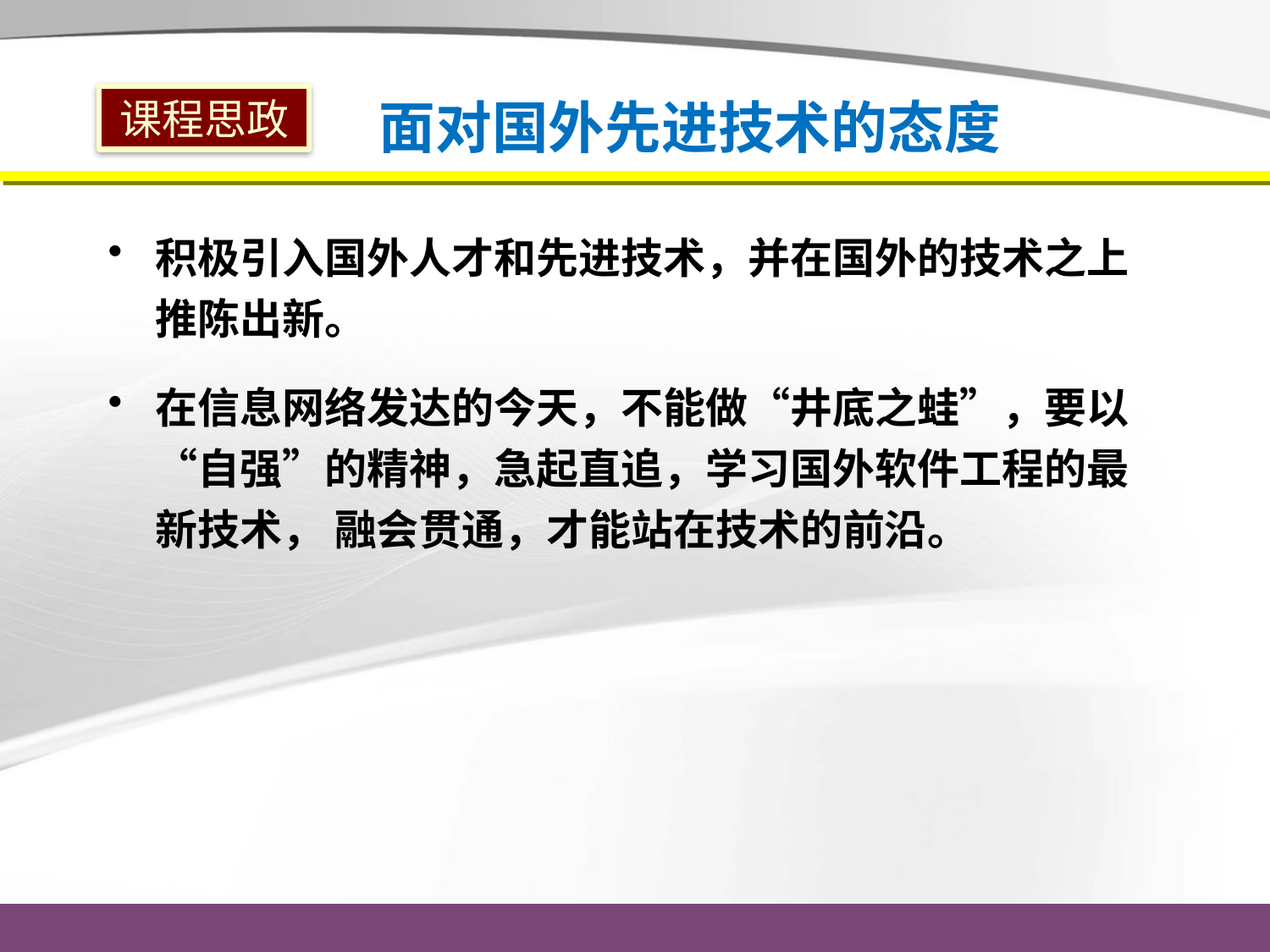

# 面对国外先进技术的态度
课程思政
积极引入国外人才和先进技术，并在国外的技术之上推陈出新。
在信息网络发达的今天，不能做“井底之蛙”，要以“自强”的精神，急起直追，学习国外软件工程的最新技术， 融会贯通，才能站在技术的前沿。